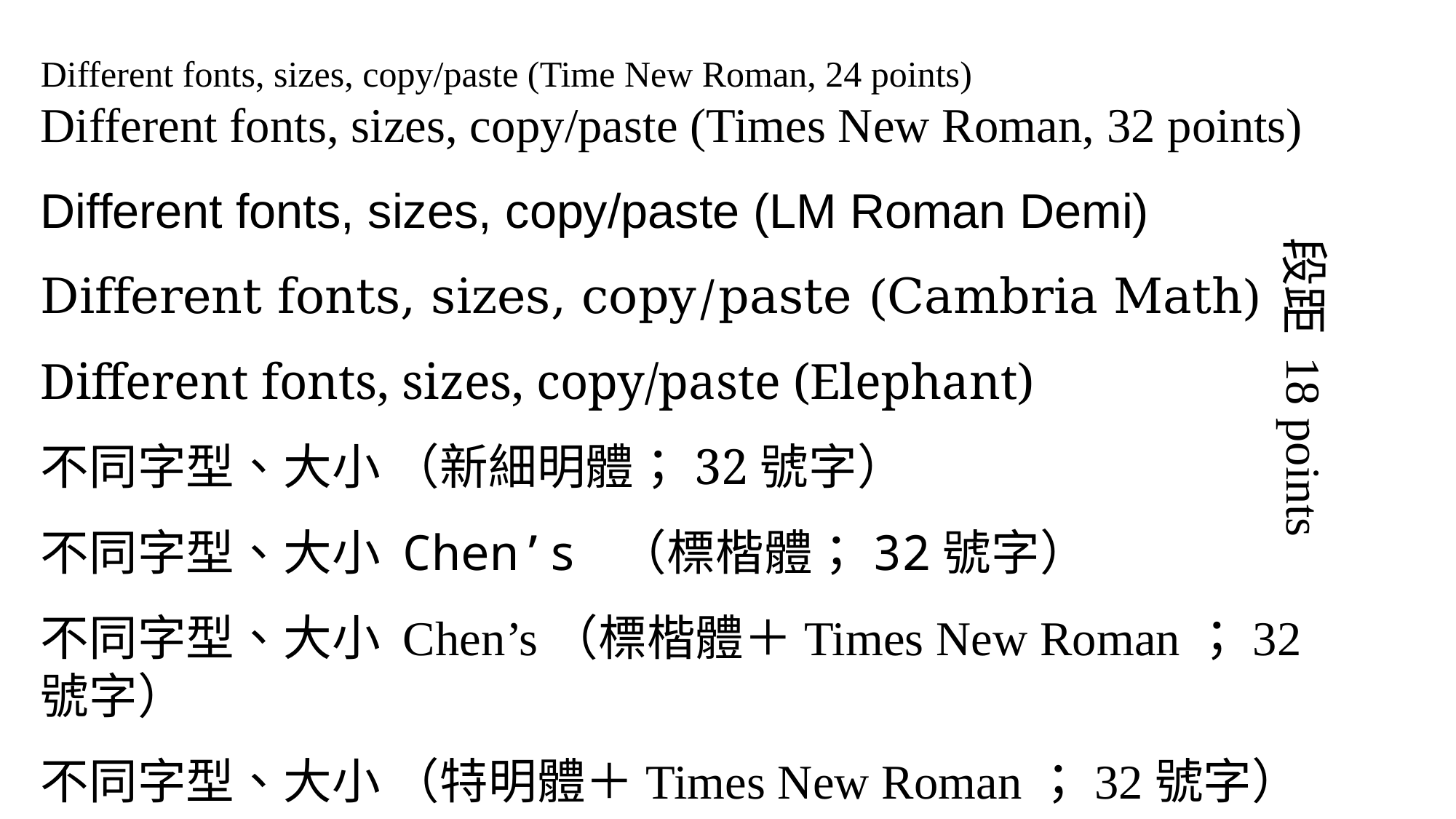

Different fonts, sizes, copy/paste (Time New Roman, 24 points)
Different fonts, sizes, copy/paste (Times New Roman, 32 points)
Different fonts, sizes, copy/paste (LM Roman Demi)
Different fonts, sizes, copy/paste (Cambria Math)
Different fonts, sizes, copy/paste (Elephant)
不同字型、大小 （新細明體；32號字）
不同字型、大小 Chen’s （標楷體；32號字）
不同字型、大小 Chen’s（標楷體＋Times New Roman；32號字）
不同字型、大小 （特明體＋Times New Roman；32號字）
段距 18 points